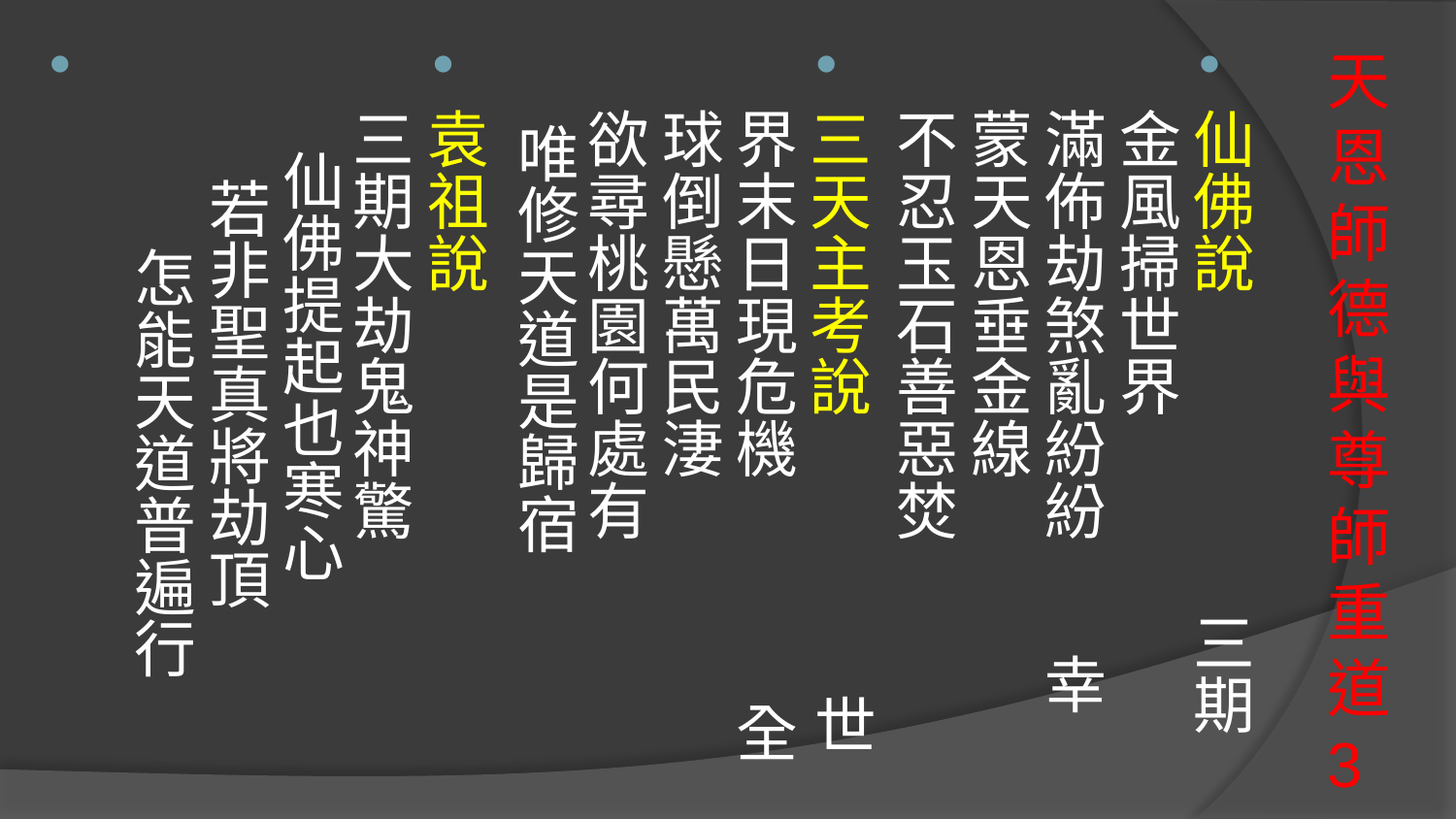

# 天恩師德與尊師重道 3
仙佛說                       三期金風掃世界                          滿佈劫煞亂紛紛        幸蒙天恩垂金線                     不忍玉石善惡焚
三天主考說                    世界末日現危機                全球倒懸萬民淒                    欲尋桃園何處有                  唯修天道是歸宿
袁祖說                               三期大劫鬼神驚                    仙佛提起也寒心                   若非聖真將劫頂                      怎能天道普遍行